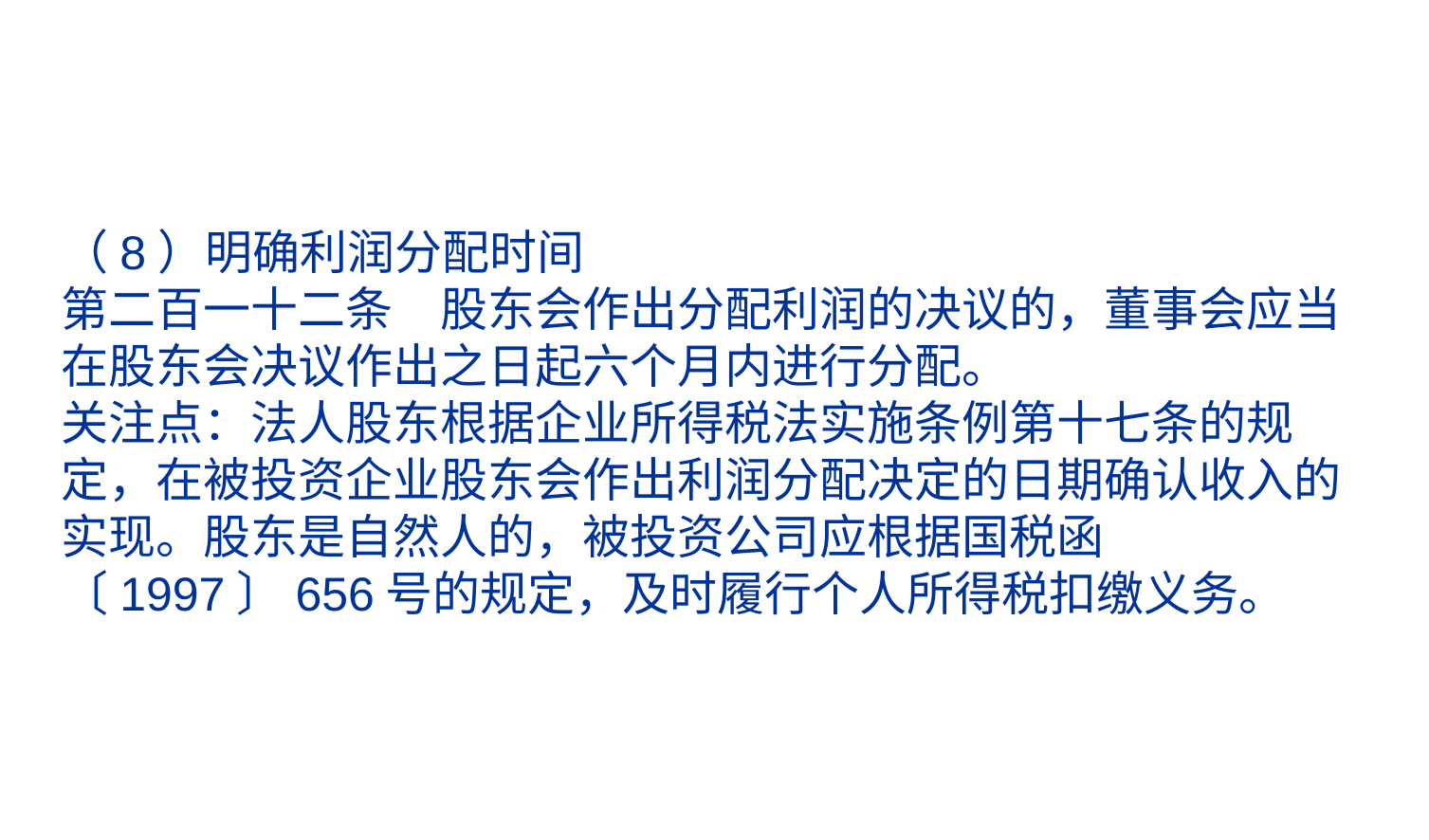

# （8）明确利润分配时间 第二百一十二条　股东会作出分配利润的决议的，董事会应当在股东会决议作出之日起六个月内进行分配。 关注点：法人股东根据企业所得税法实施条例第十七条的规定，在被投资企业股东会作出利润分配决定的日期确认收入的实现。股东是自然人的，被投资公司应根据国税函〔1997〕656号的规定，及时履行个人所得税扣缴义务。